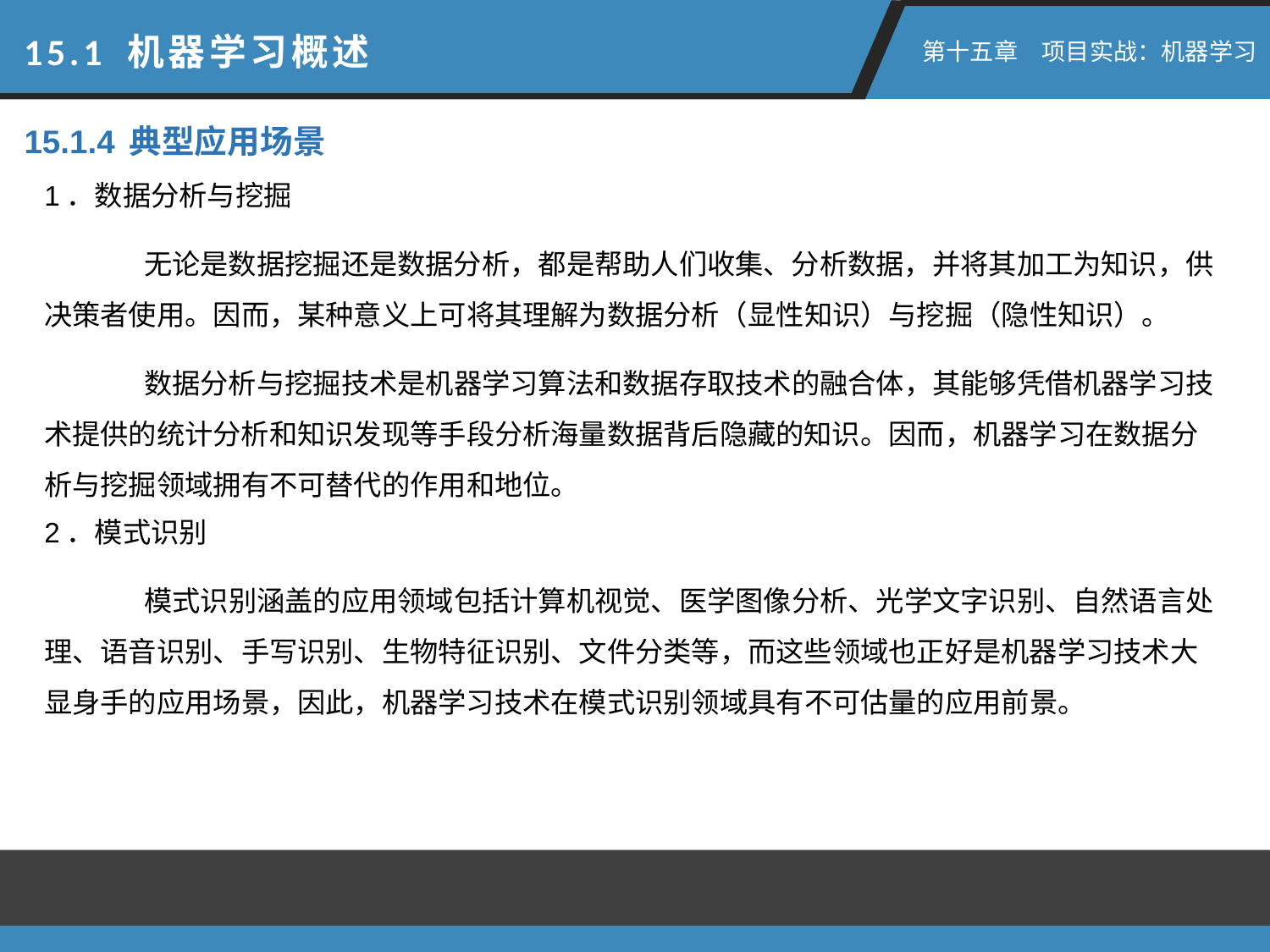

15.1 机器学习概述
  第十五章　项目实战：机器学习
15.1.4 典型应用场景

1．数据分析与挖掘
无论是数据挖掘还是数据分析，都是帮助人们收集、分析数据，并将其加工为知识，供决策者使用。因而，某种意义上可将其理解为数据分析（显性知识）与挖掘（隐性知识）。
数据分析与挖掘技术是机器学习算法和数据存取技术的融合体，其能够凭借机器学习技术提供的统计分析和知识发现等手段分析海量数据背后隐藏的知识。因而，机器学习在数据分析与挖掘领域拥有不可替代的作用和地位。
2．模式识别
模式识别涵盖的应用领域包括计算机视觉、医学图像分析、光学文字识别、自然语言处理、语音识别、手写识别、生物特征识别、文件分类等，而这些领域也正好是机器学习技术大显身手的应用场景，因此，机器学习技术在模式识别领域具有不可估量的应用前景。